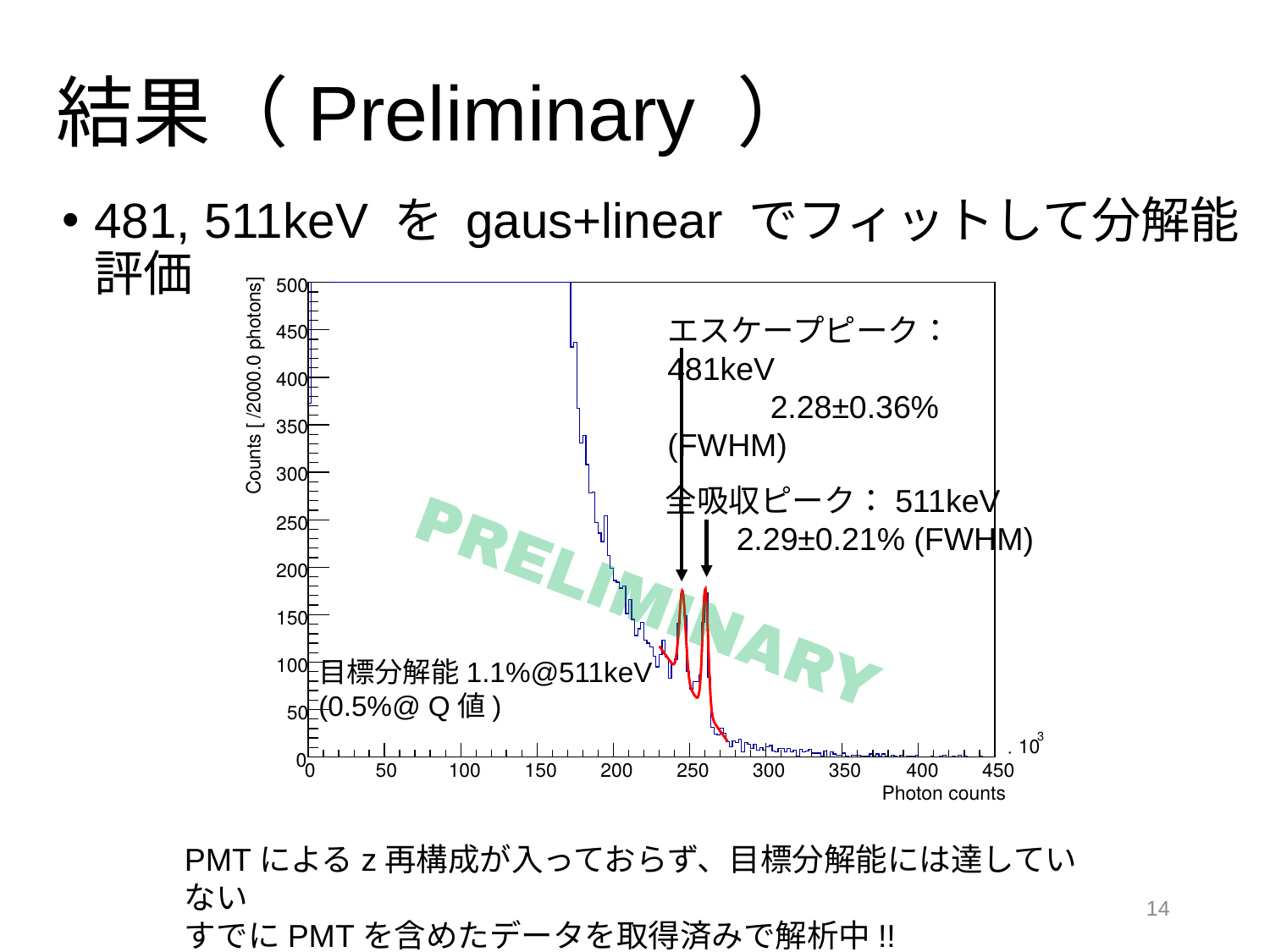

# 結果（Preliminary ）
481, 511keV を gaus+linear でフィットして分解能評価

]
500
s

n

o

t
エスケープピーク：481keV
　　　2.28±0.36% (FWHM)
o

450

h

p

0

.

0
400

0

0

2

/

[
350

s
t

n

u

300
o

C
全吸収ピーク：511keV
　　2.29±0.21% (FWHM)

250

PRELIMINARY

200

150

目標分解能1.1%@511keV
(0.5%@ Q値)
100

50

3

10

⋅

0

0
50
100
150
200
250
300
350
400
450
Photon counts
PMTによるz再構成が入っておらず、目標分解能には達していない
すでにPMTを含めたデータを取得済みで解析中!!
14